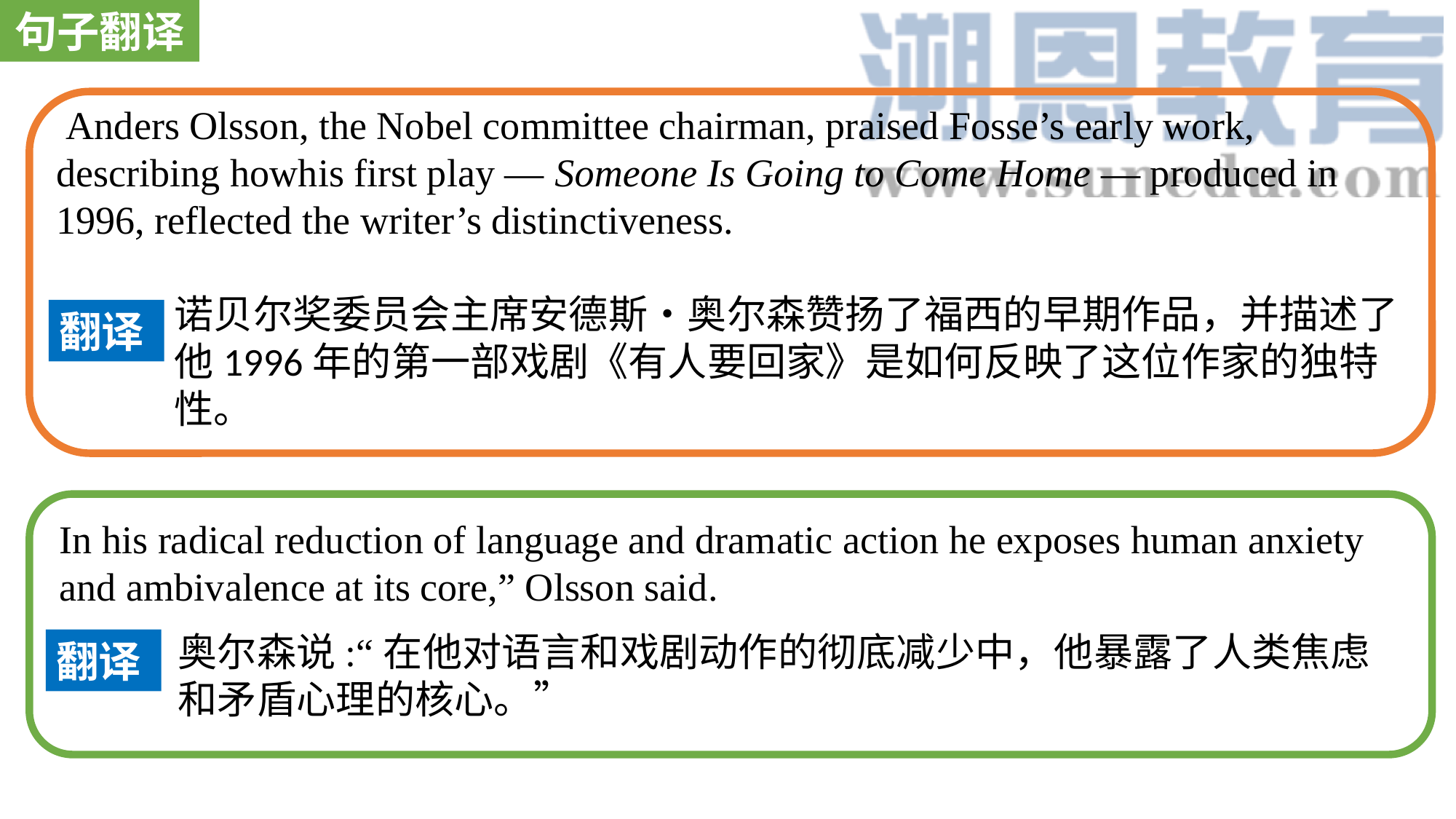

句子翻译

 Anders Olsson, the Nobel committee chairman, praised Fosse’s early work, describing howhis first play — Someone Is Going to Come Home — produced in 1996, reflected the writer’s distinctiveness.
诺贝尔奖委员会主席安德斯•奥尔森赞扬了福西的早期作品，并描述了他1996年的第一部戏剧《有人要回家》是如何反映了这位作家的独特性。
翻译

In his radical reduction of language and dramatic action he exposes human anxiety and ambivalence at its core,” Olsson said.
奥尔森说:“在他对语言和戏剧动作的彻底减少中，他暴露了人类焦虑和矛盾心理的核心。”
翻译